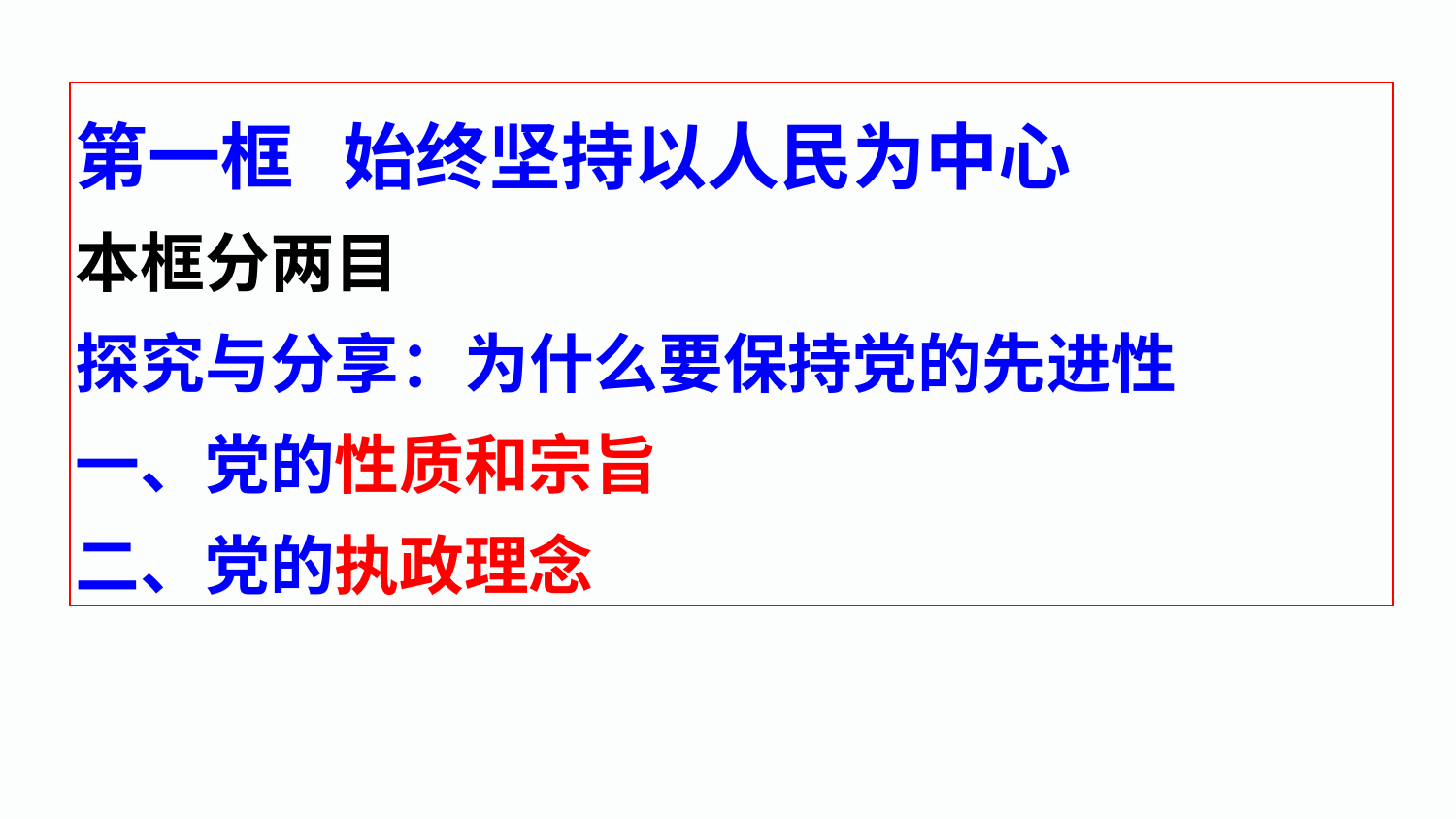

第一框   始终坚持以人民为中心
本框分两目
探究与分享：为什么要保持党的先进性
一、党的性质和宗旨
二、党的执政理念